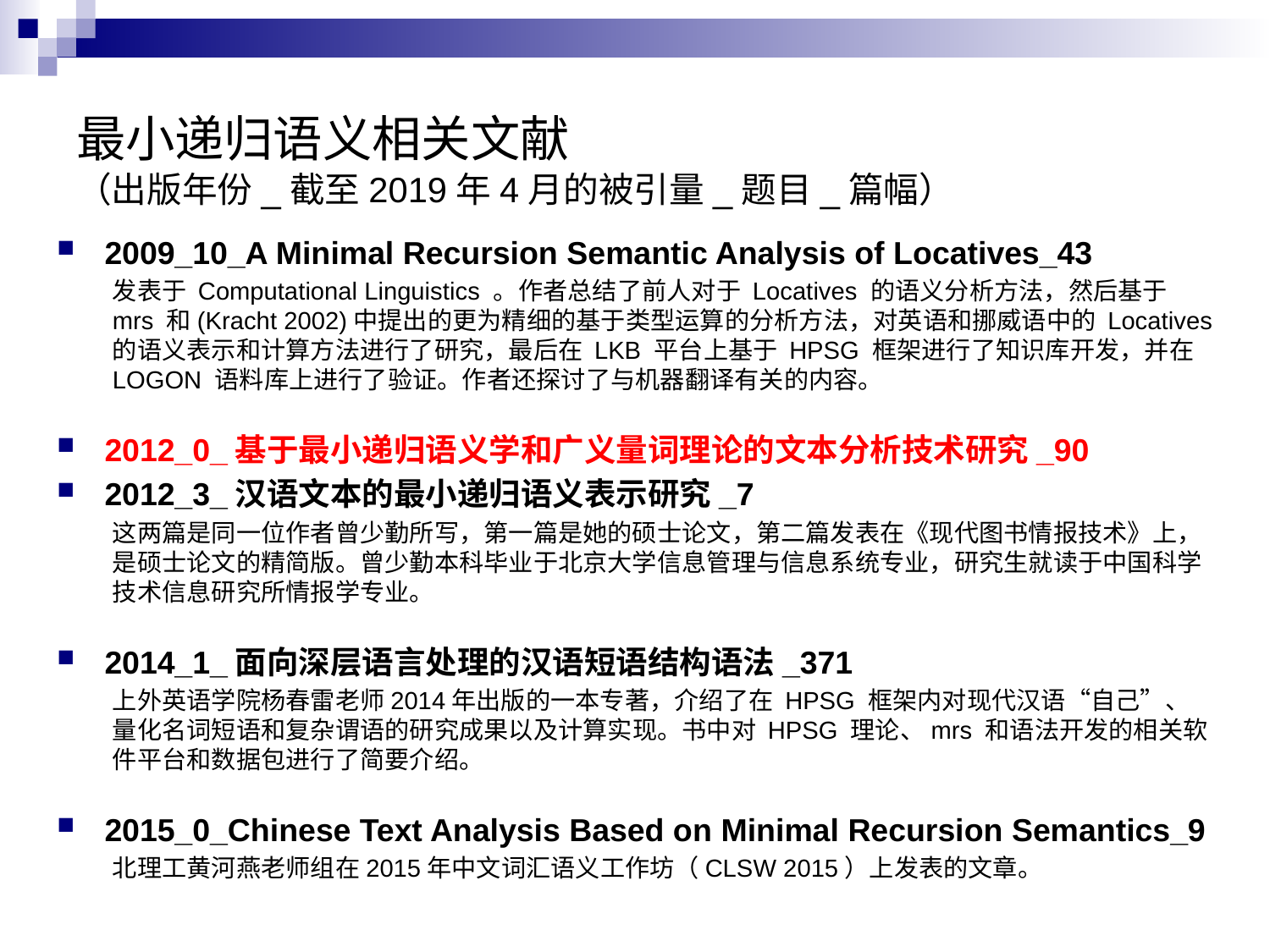

# 最小递归语义相关文献 （出版年份_截至2019年4月的被引量_题目_篇幅）
2009_10_A Minimal Recursion Semantic Analysis of Locatives_43
发表于 Computational Linguistics 。作者总结了前人对于 Locatives 的语义分析方法，然后基于 mrs 和(Kracht 2002)中提出的更为精细的基于类型运算的分析方法，对英语和挪威语中的 Locatives 的语义表示和计算方法进行了研究，最后在 LKB 平台上基于 HPSG 框架进行了知识库开发，并在 LOGON 语料库上进行了验证。作者还探讨了与机器翻译有关的内容。

2012_0_基于最小递归语义学和广义量词理论的文本分析技术研究_90
2012_3_汉语文本的最小递归语义表示研究_7
这两篇是同一位作者曾少勤所写，第一篇是她的硕士论文，第二篇发表在《现代图书情报技术》上，是硕士论文的精简版。曾少勤本科毕业于北京大学信息管理与信息系统专业，研究生就读于中国科学技术信息研究所情报学专业。

2014_1_面向深层语言处理的汉语短语结构语法_371
上外英语学院杨春雷老师2014年出版的一本专著，介绍了在 HPSG 框架内对现代汉语“自己”、量化名词短语和复杂谓语的研究成果以及计算实现。书中对 HPSG 理论、mrs 和语法开发的相关软件平台和数据包进行了简要介绍。

2015_0_Chinese Text Analysis Based on Minimal Recursion Semantics_9
北理工黄河燕老师组在2015年中文词汇语义工作坊（CLSW 2015）上发表的文章。